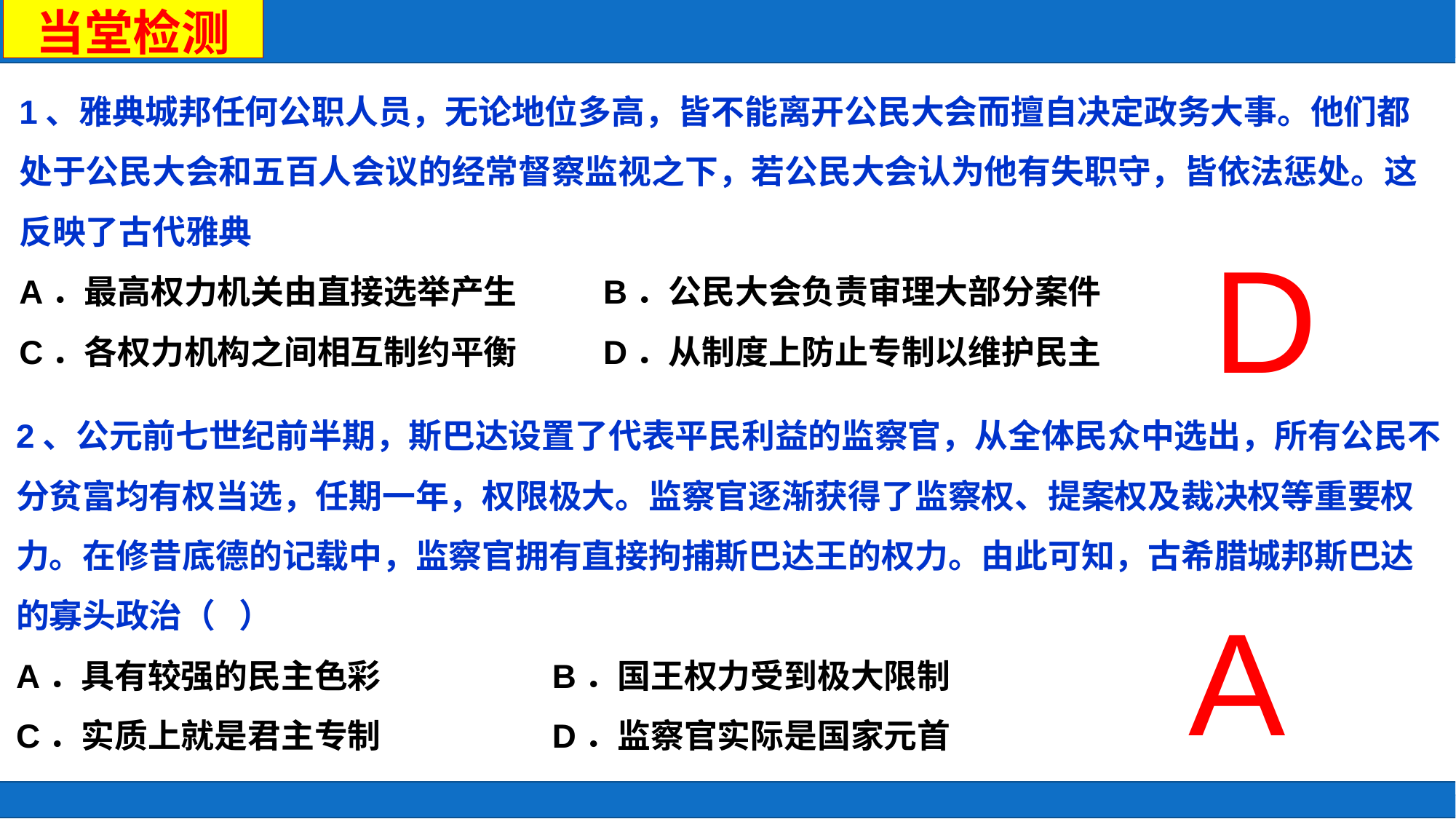

当堂检测
1、雅典城邦任何公职人员，无论地位多高，皆不能离开公民大会而擅自决定政务大事。他们都处于公民大会和五百人会议的经常督察监视之下，若公民大会认为他有失职守，皆依法惩处。这反映了古代雅典
A．最高权力机关由直接选举产生	    B．公民大会负责审理大部分案件
C．各权力机构之间相互制约平衡	    D．从制度上防止专制以维护民主
D
2、公元前七世纪前半期，斯巴达设置了代表平民利益的监察官，从全体民众中选出，所有公民不分贫富均有权当选，任期一年，权限极大。监察官逐渐获得了监察权、提案权及裁决权等重要权力。在修昔底德的记载中，监察官拥有直接拘捕斯巴达王的权力。由此可知，古希腊城邦斯巴达的寡头政治（   ）
A．具有较强的民主色彩	            B．国王权力受到极大限制
C．实质上就是君主专制	            D．监察官实际是国家元首
A